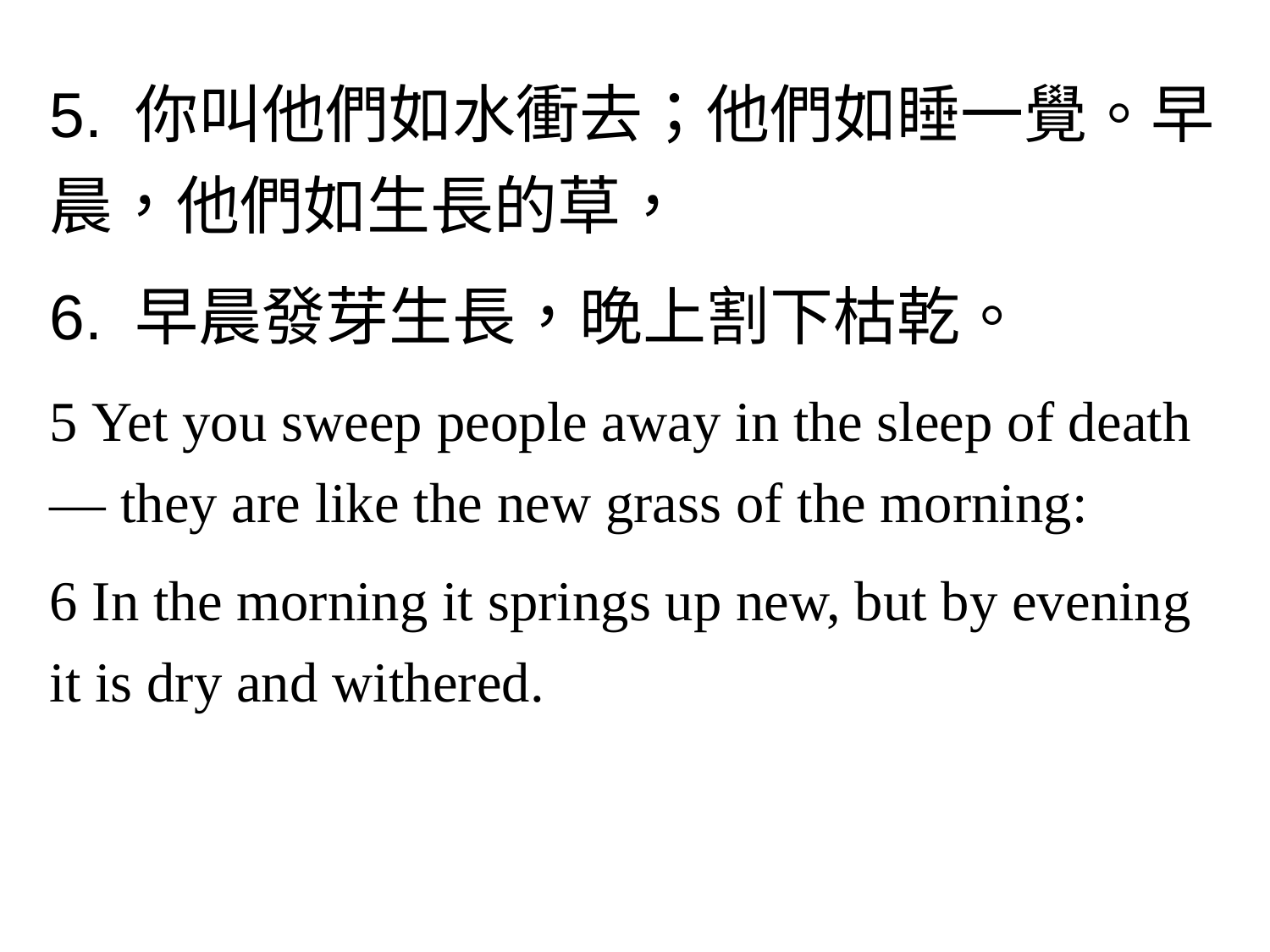

5. 你叫他們如水衝去；他們如睡一覺。早晨，他們如生長的草，
6. 早晨發芽生長，晚上割下枯乾。
5 Yet you sweep people away in the sleep of death— they are like the new grass of the morning:
6 In the morning it springs up new, but by evening it is dry and withered.